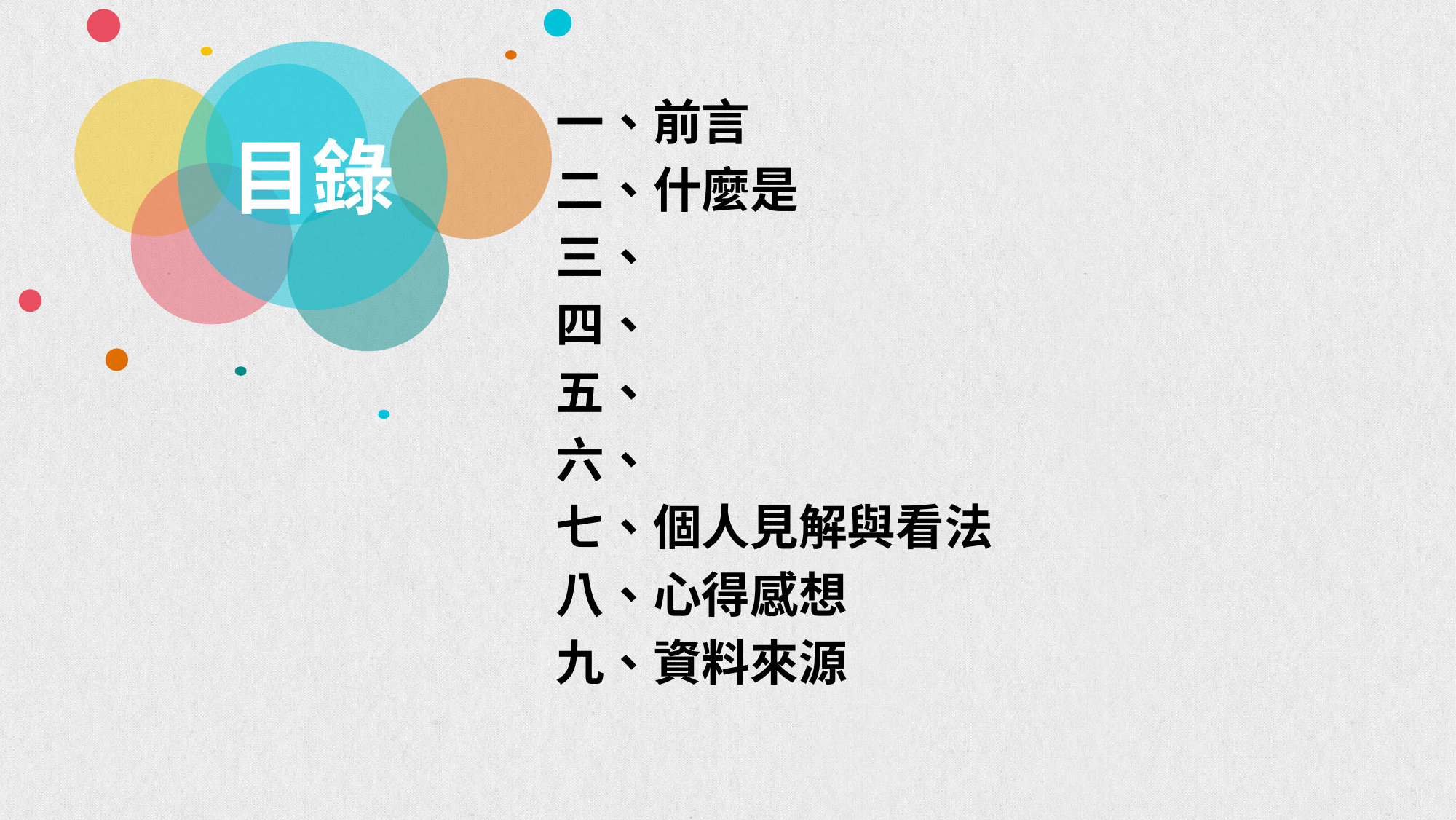

目錄

一、前言
二、什麼是
三、
四、
五、
六、
七、個人見解與看法
八、心得感想
九、資料來源